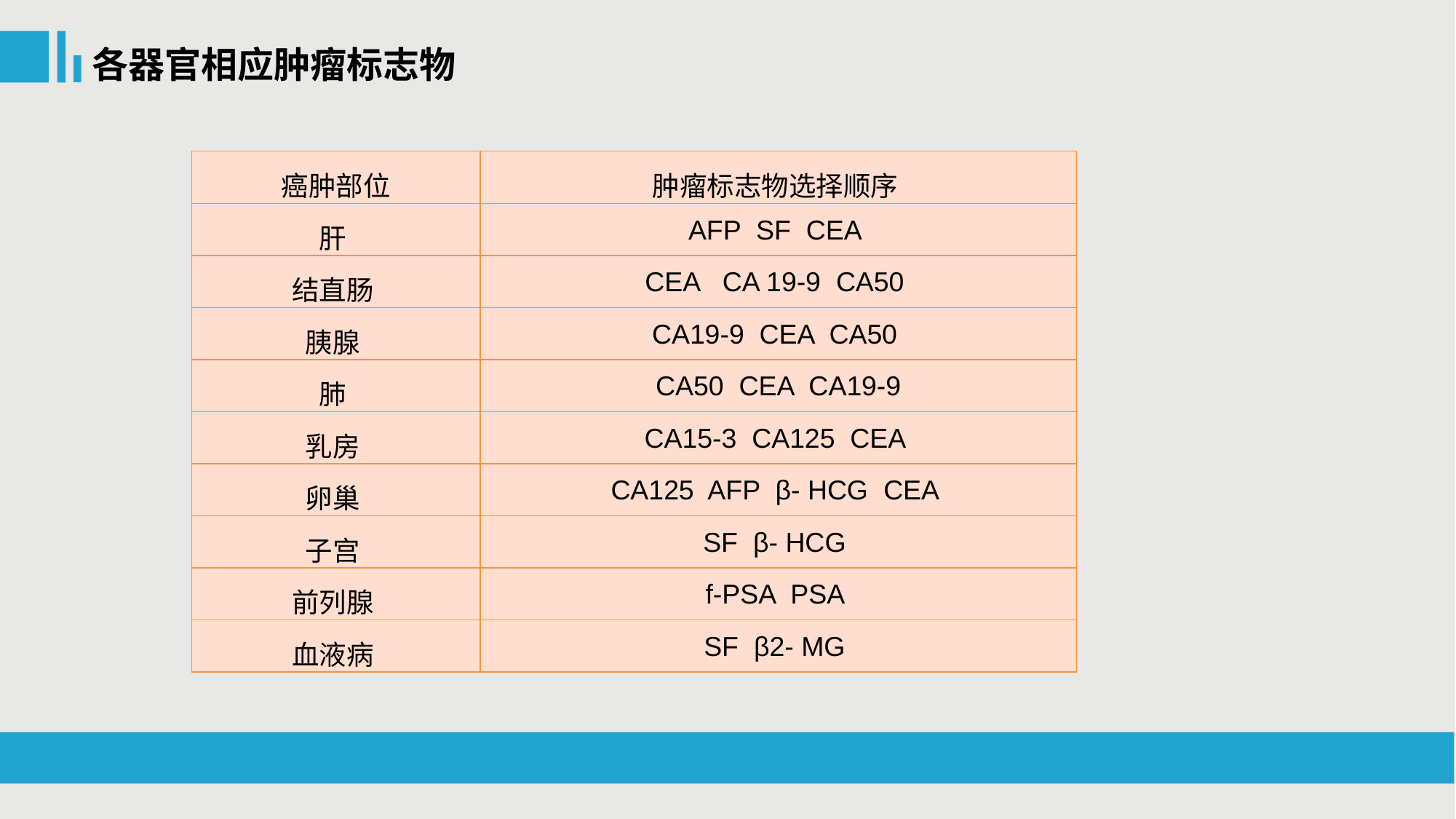

各器官相应肿瘤标志物

| 癌肿部位 | 肿瘤标志物选择顺序 |
| --- | --- |
| 肝 | AFP SF CEA |
| 结直肠 | CEA CA 19-9 CA50 |
| 胰腺 | CA19-9 CEA CA50 |
| 肺 | CA50 CEA CA19-9 |
| 乳房 | CA15-3 CA125 CEA |
| 卵巢 | CA125 AFP β- HCG CEA |
| 子宫 | SF β- HCG |
| 前列腺 | f-PSA PSA |
| 血液病 | SF β2- MG |